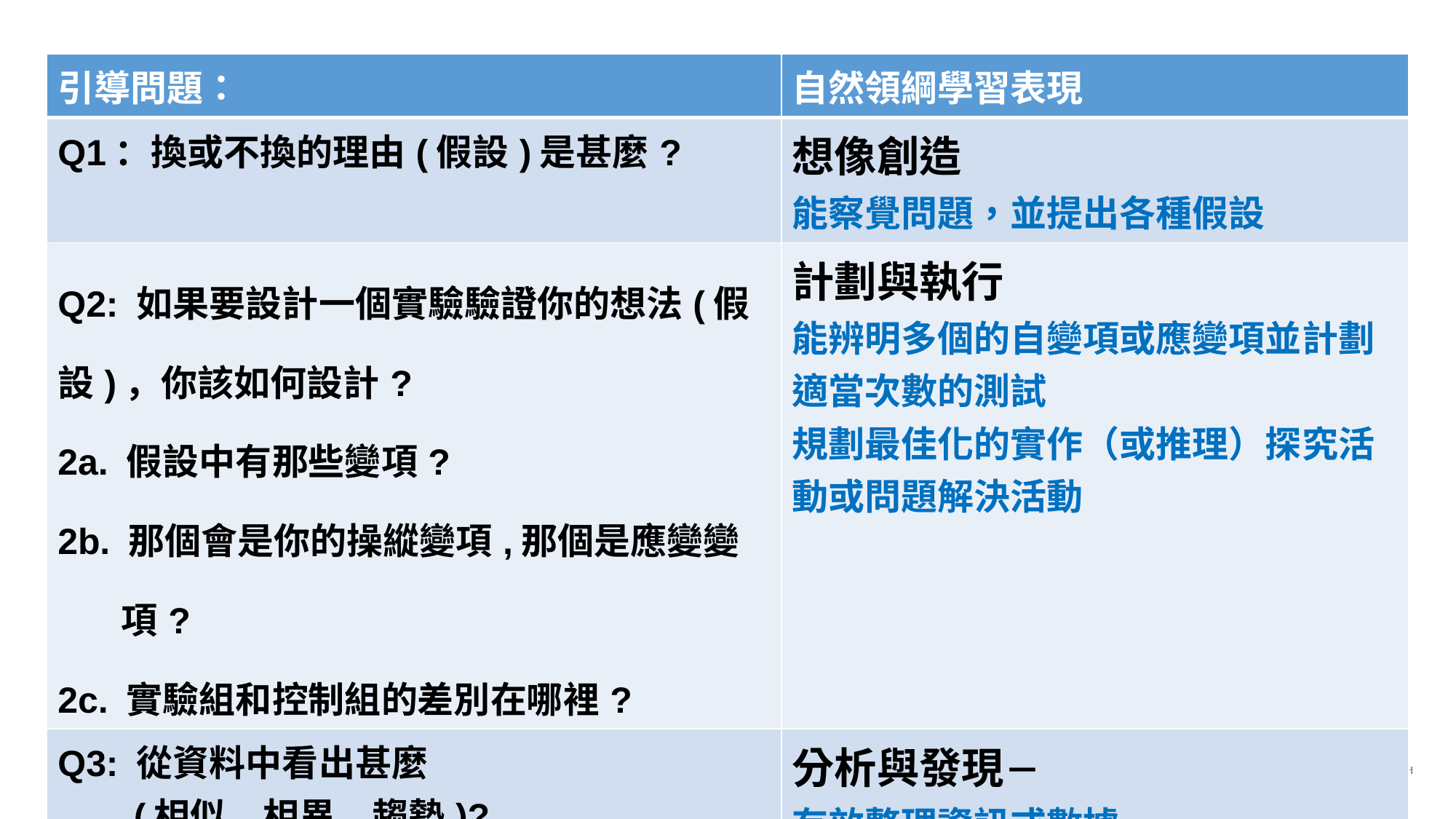

| 引導問題： | 自然領綱學習表現 |
| --- | --- |
| Q1：換或不換的理由(假設)是甚麼? | 想像創造 能察覺問題，並提出各種假設 |
| Q2: 如果要設計一個實驗驗證你的想法(假設)，你該如何設計? 2a. 假設中有那些變項? 2b. 那個會是你的操縱變項,那個是應變變項? 2c. 實驗組和控制組的差別在哪裡? | 計劃與執行 能辨明多個的自變項或應變項並計劃適當次數的測試 規劃最佳化的實作（或推理）探究活動或問題解決活動 |
| Q3: 從資料中看出甚麼 (相似、相異、趨勢)? | 分析與發現－ 有效整理資訊或數據 |
| Q4: 你如何解釋資料間的關係? | 分析與發現－ 從探究所得的資訊或數據，形成解釋 |